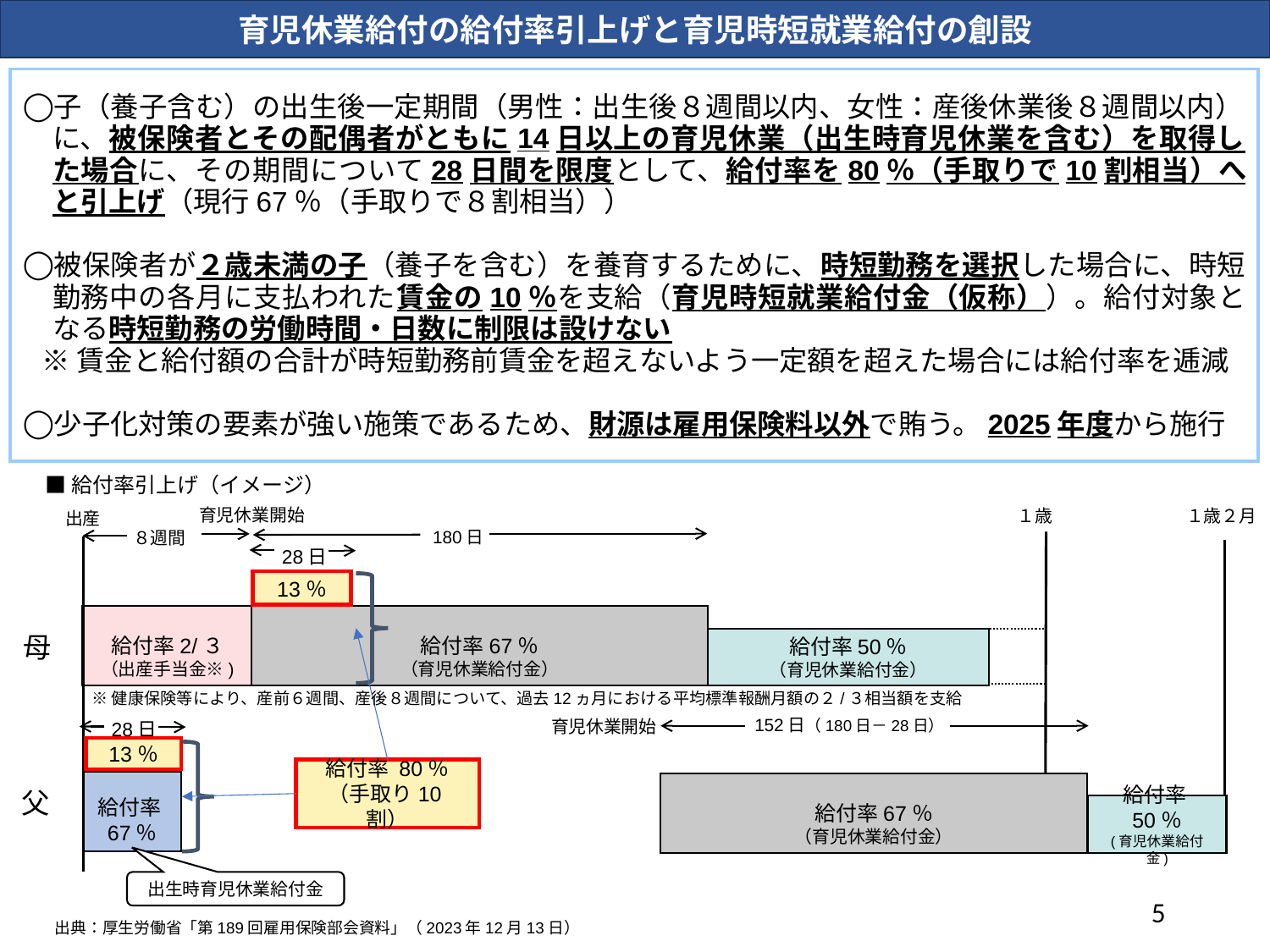

育児休業給付の給付率引上げと育児時短就業給付の創設
子（養子含む）の出生後一定期間（男性：出生後８週間以内、女性：産後休業後８週間以内）に、被保険者とその配偶者がともに14日以上の育児休業（出生時育児休業を含む）を取得した場合に、その期間について28日間を限度として、給付率を80％（手取りで10割相当）へと引上げ（現行67％（手取りで８割相当））

被保険者が２歳未満の子（養子を含む）を養育するために、時短勤務を選択した場合に、時短勤務中の各月に支払われた賃金の10％を支給（育児時短就業給付金（仮称））。給付対象となる時短勤務の労働時間・日数に制限は設けない
   ※賃金と給付額の合計が時短勤務前賃金を超えないよう一定額を超えた場合には給付率を逓減

少子化対策の要素が強い施策であるため、財源は雇用保険料以外で賄う。2025年度から施行
■給付率引上げ（イメージ）
育児休業開始
１歳
１歳２月
出産
180日
８週間
28日
13％

給付率67％
（育児休業給付金）
給付率2/３
（出産手当金※)
母
給付率50％
（育児休業給付金）
※健康保険等により、産前６週間、産後８週間について、過去12ヵ月における平均標準報酬月額の２/３相当額を支給
152日（180日－28日）
育児休業開始
28日
13％

給付率 80％
（手取り10割）
給付率67％
給付率67％
（育児休業給付金）
父
給付率50％
(育児休業給付金)
出生時育児休業給付金
5
出典：厚生労働省「第189回雇用保険部会資料」（2023年12月13日）